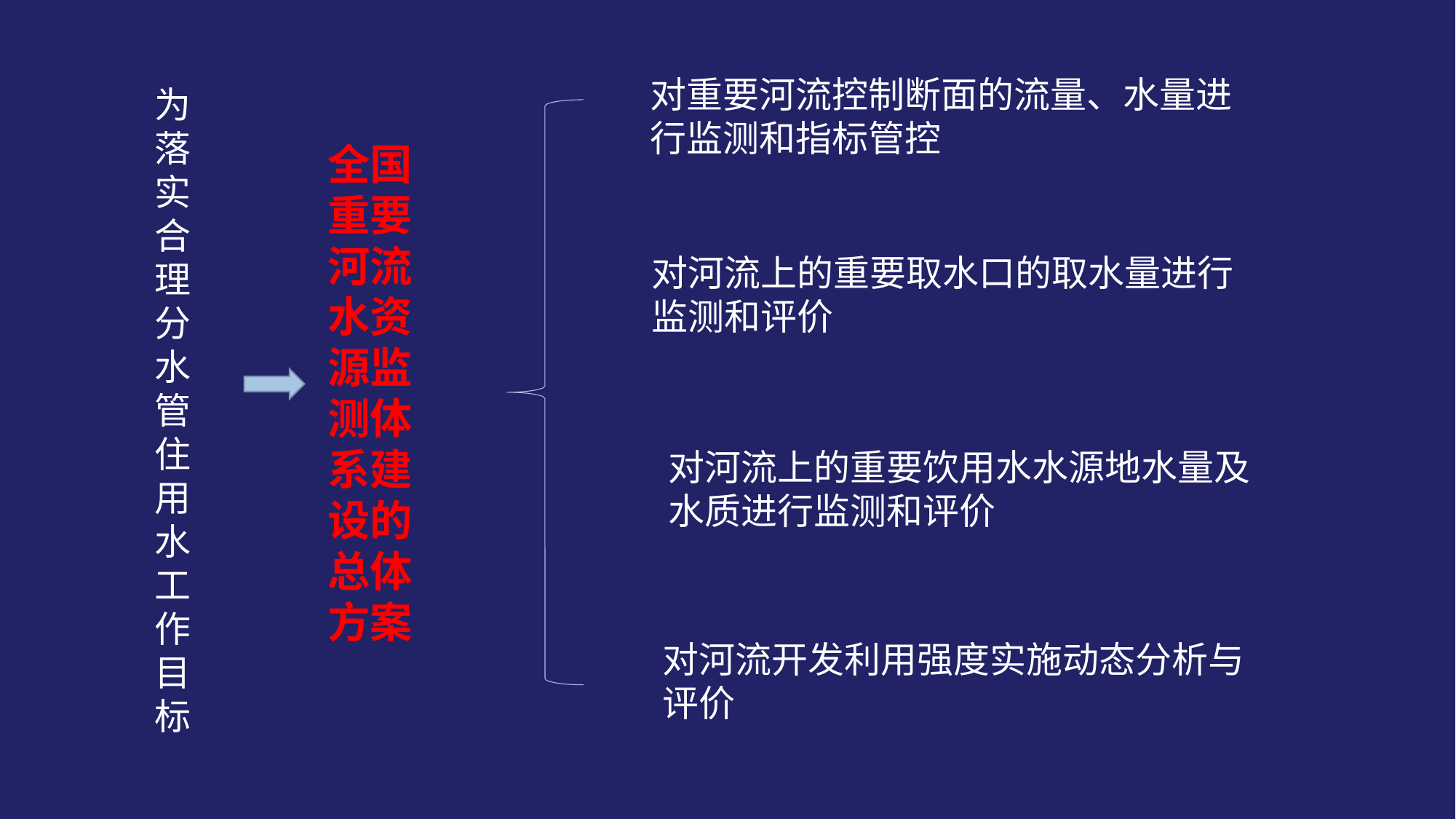

对重要河流控制断面的流量、水量进行监测和指标管控
为落实合理分水管住用水工作目标

全国重要河流水资源监测体系建设的总体方案
对河流上的重要取水口的取水量进行监测和评价

对河流上的重要饮用水水源地水量及水质进行监测和评价
对河流开发利用强度实施动态分析与评价